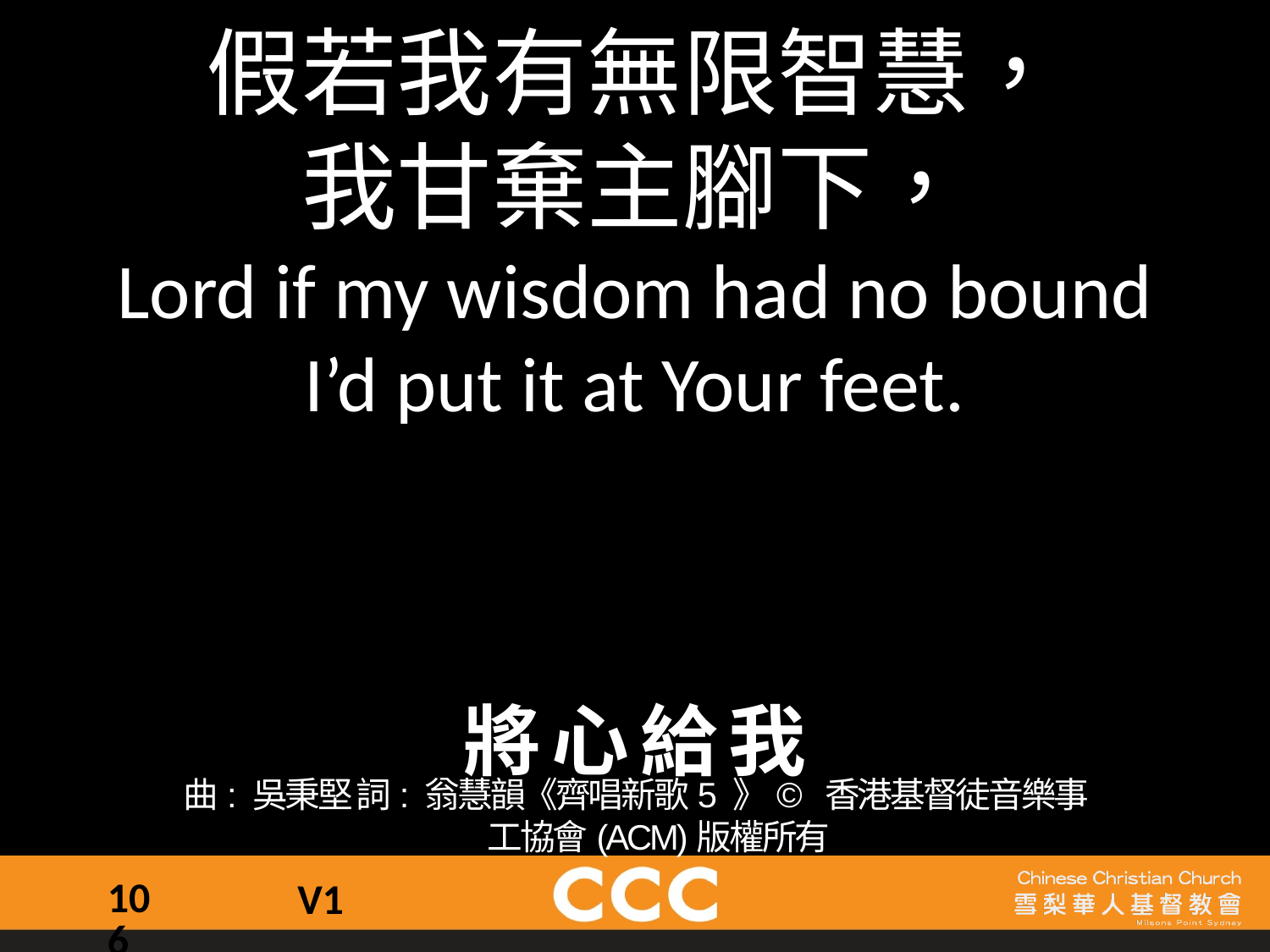

假若我有無限智慧，
我甘棄主腳下，
Lord if my wisdom had no bound
I’d put it at Your feet.

將心給我
曲: 吳秉堅 詞: 翁慧韻《齊唱新歌5 》©  香港基督徒音樂事工協會(ACM)版權所有
106
V1